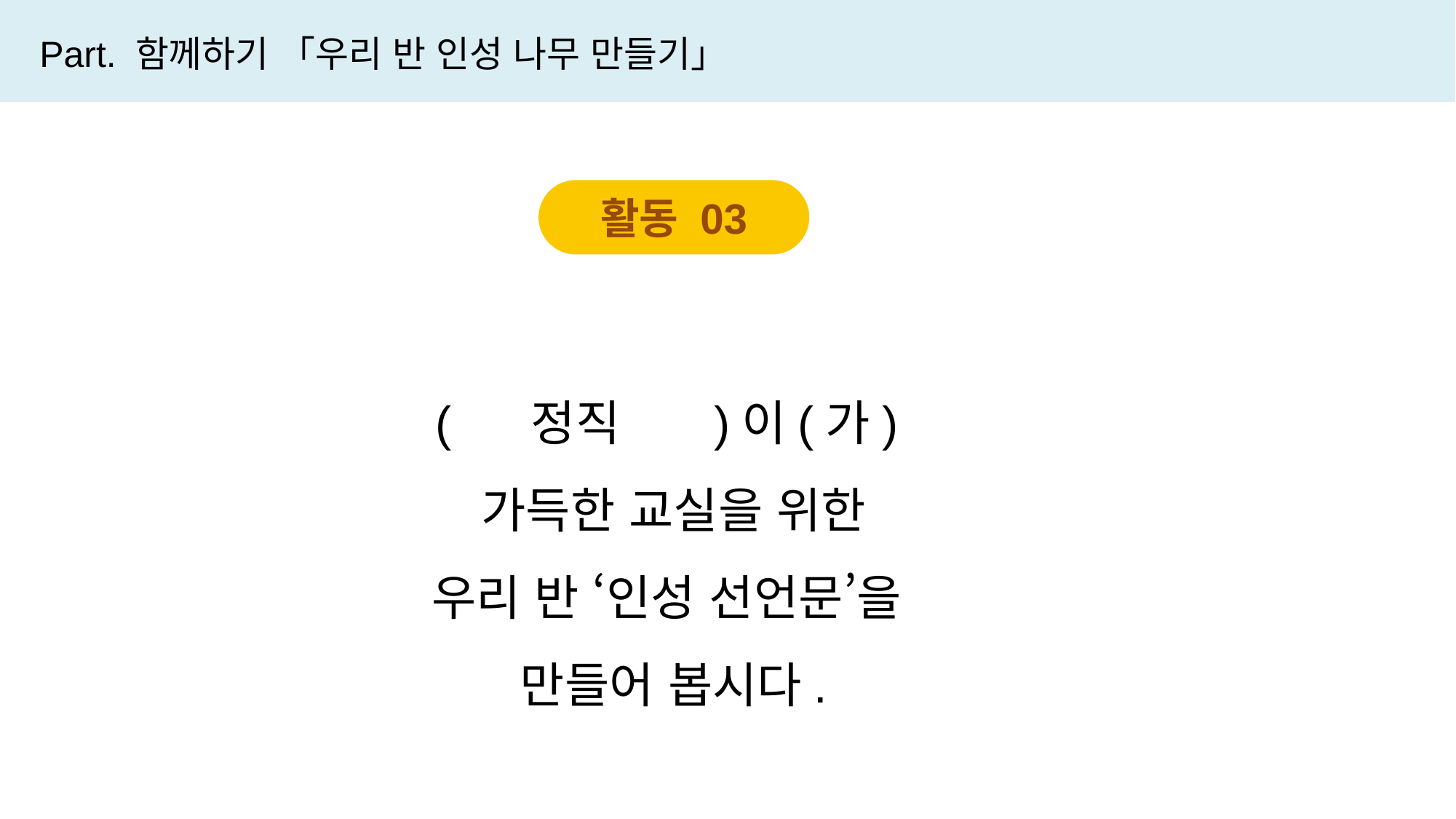

활동 03
(     정직      )이(가)
가득한 교실을 위한
우리 반 ‘인성 선언문’을
만들어 봅시다.